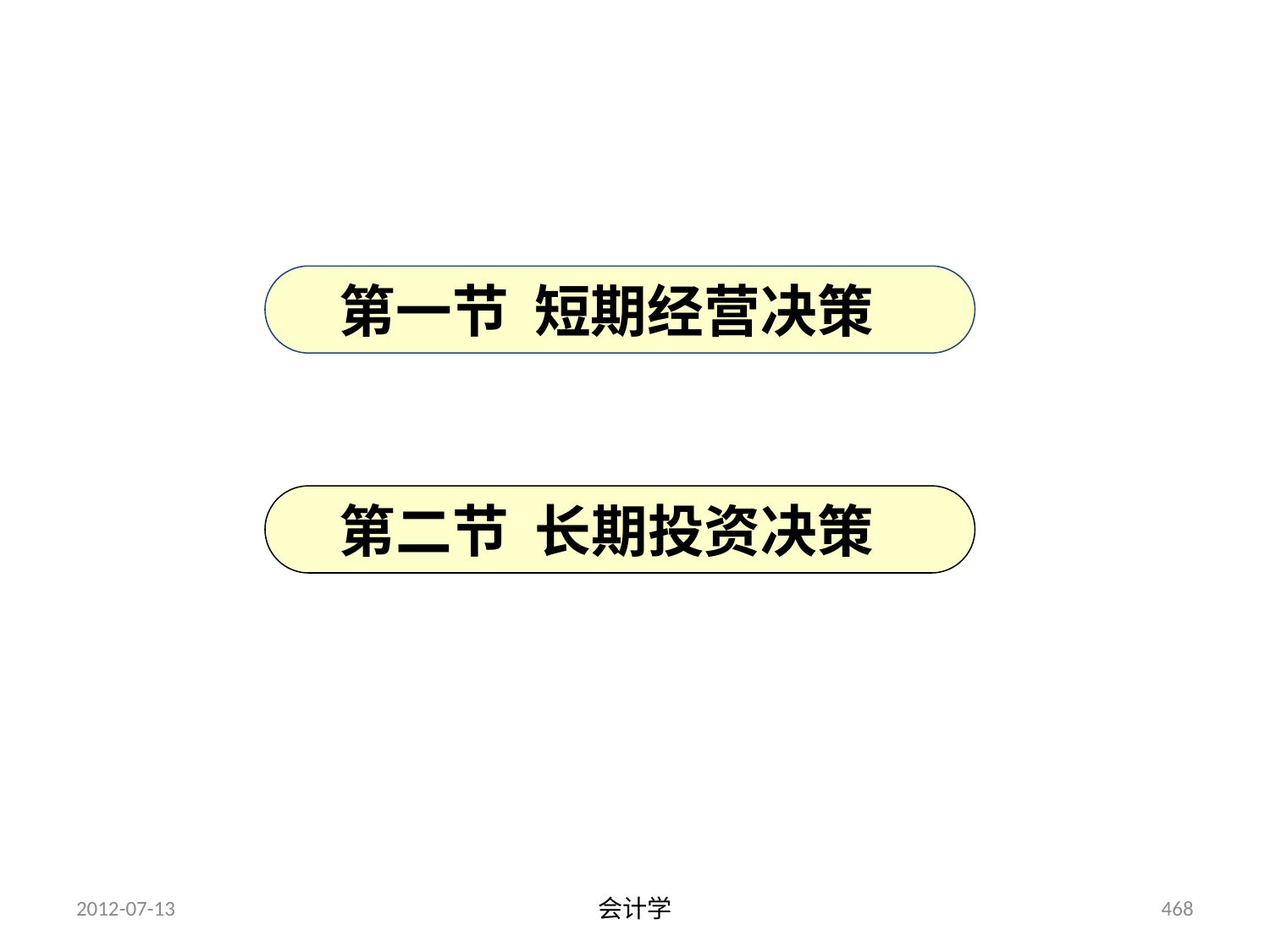

# 第十二章   会计决策
第一节  短期经营决策
第二节  长期投资决策
2012-07-13
会计学
468